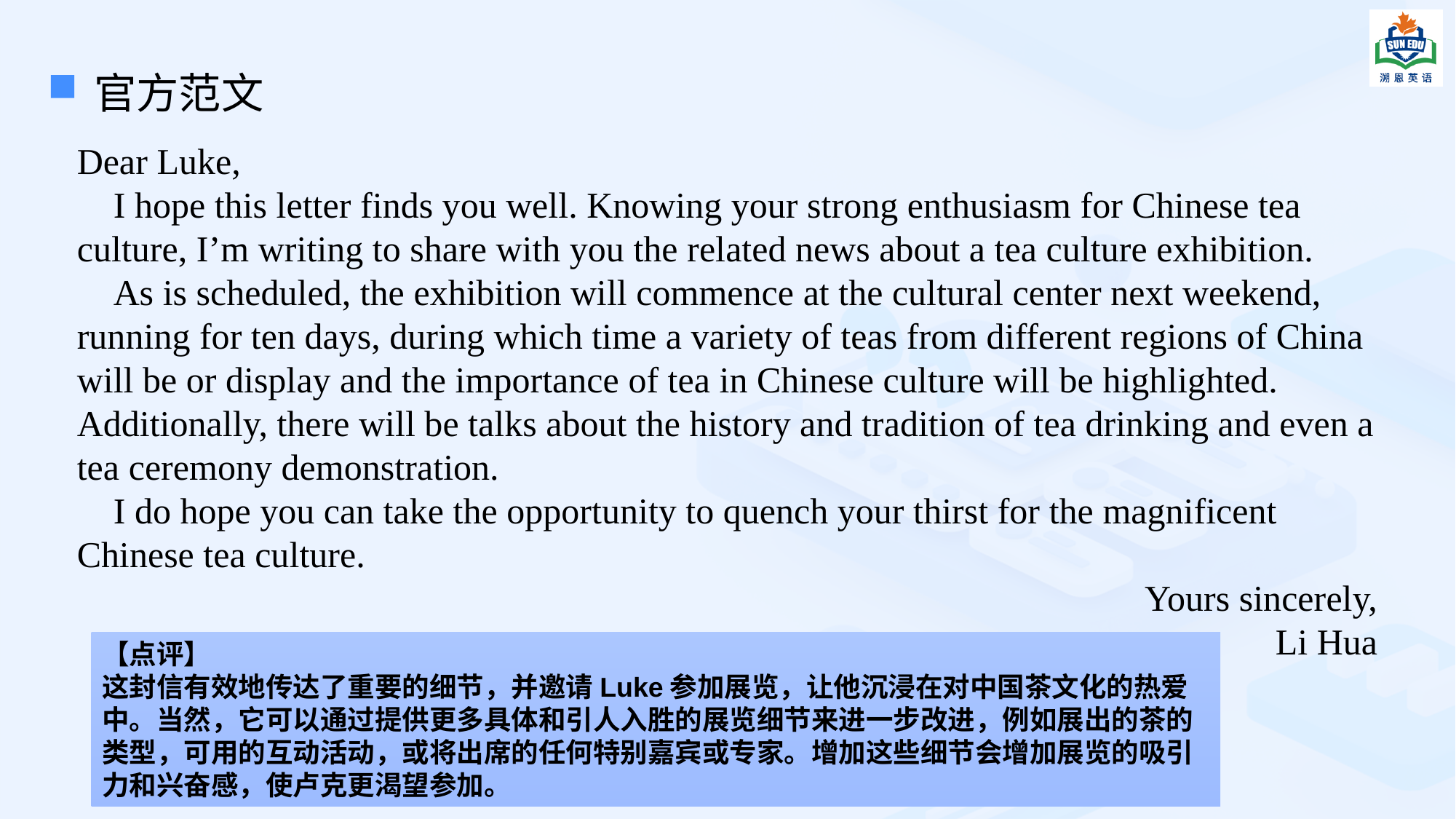

官方范文
Dear Luke,
    I hope this letter finds you well. Knowing your strong enthusiasm for Chinese tea culture, I’m writing to share with you the related news about a tea culture exhibition.
    As is scheduled, the exhibition will commence at the cultural center next weekend, running for ten days, during which time a variety of teas from different regions of China will be or display and the importance of tea in Chinese culture will be highlighted. Additionally, there will be talks about the history and tradition of tea drinking and even a tea ceremony demonstration.
    I do hope you can take the opportunity to quench your thirst for the magnificent Chinese tea culture.
Yours sincerely,
Li Hua
【点评】
这封信有效地传达了重要的细节，并邀请Luke参加展览，让他沉浸在对中国茶文化的热爱中。当然，它可以通过提供更多具体和引人入胜的展览细节来进一步改进，例如展出的茶的类型，可用的互动活动，或将出席的任何特别嘉宾或专家。增加这些细节会增加展览的吸引力和兴奋感，使卢克更渴望参加。